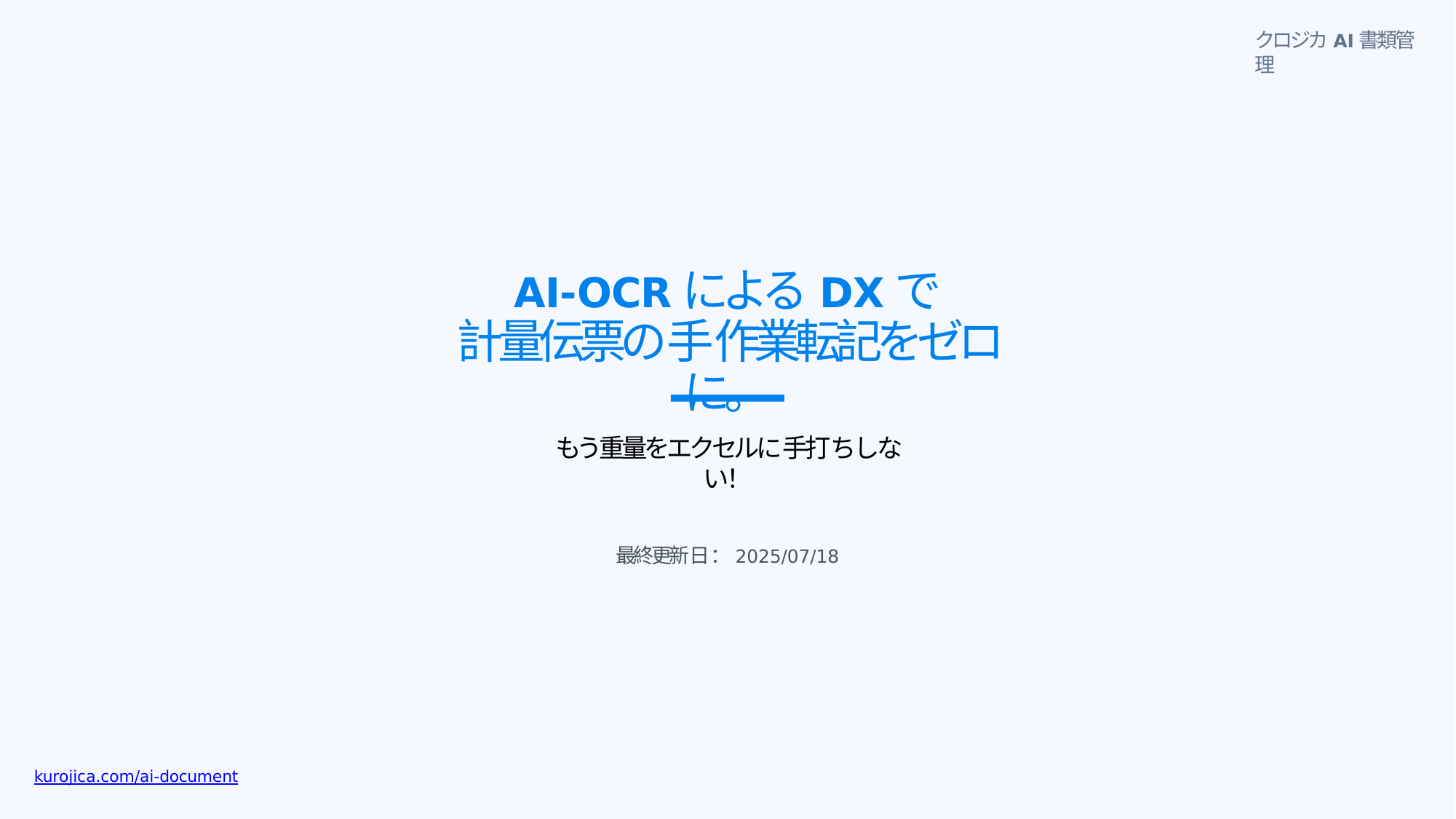

クロジカAI書類管理
# AI-OCRによるDXで
計量伝票の⼿作業転記をゼロに。

もう重量をエクセルに⼿打ちしない！

最終更新⽇：2025/07/18
kurojica.com/ai-document